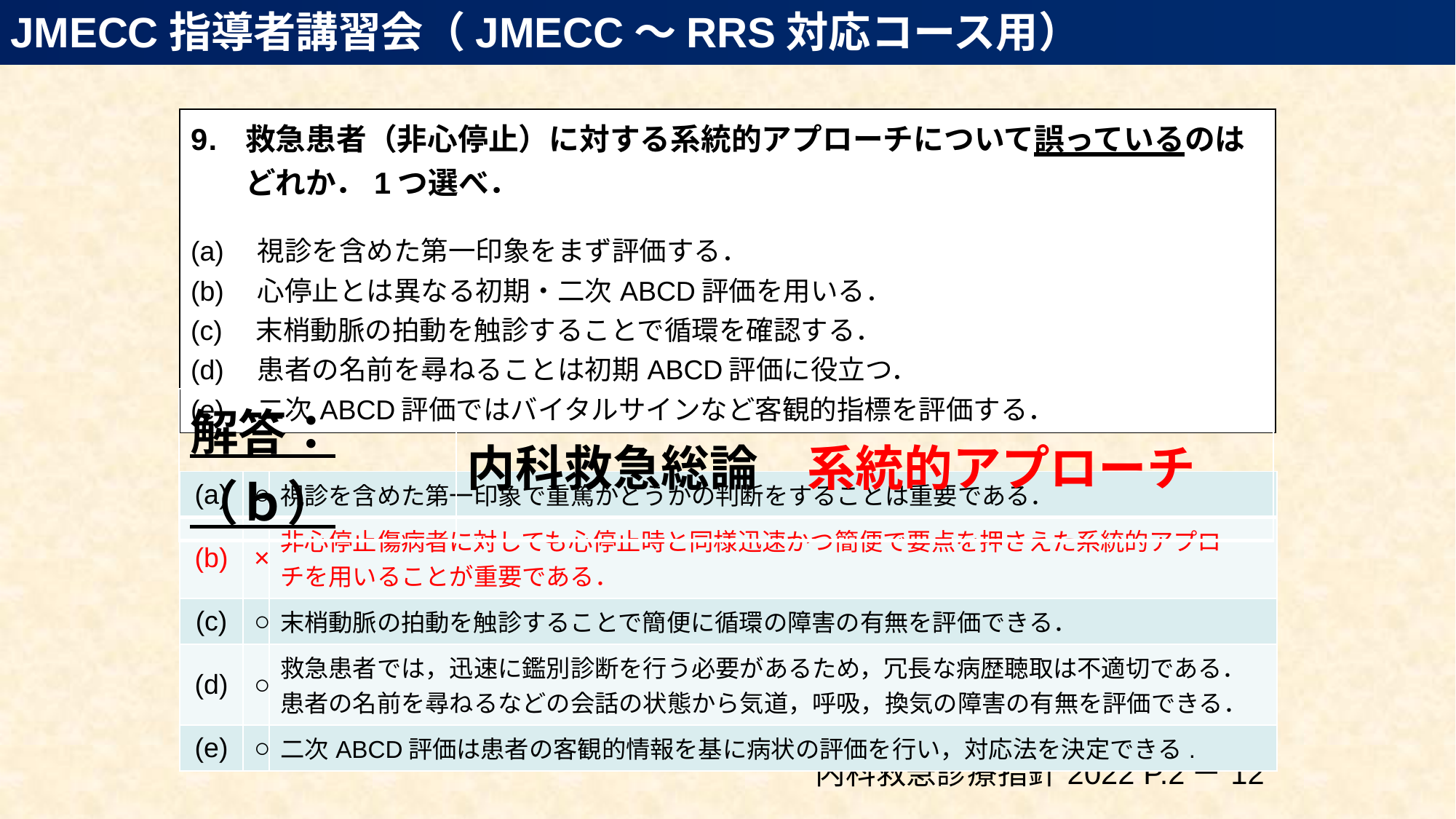

JMECC指導者講習会（JMECC～RRS対応コース用）
| 救急患者（非心停止）に対する系統的アプローチについて誤っているのはどれか．1つ選べ． (a)　視診を含めた第一印象をまず評価する． (b)　心停止とは異なる初期・二次ABCD評価を用いる． (c)　末梢動脈の拍動を触診することで循環を確認する． (d)　患者の名前を尋ねることは初期ABCD評価に役立つ． (e)　二次ABCD評価ではバイタルサインなど客観的指標を評価する． |
| --- |
| 解答：（ｂ） | 内科救急総論　系統的アプローチ |
| --- | --- |
| (a) | ○ | 視診を含めた第一印象で重篤かどうかの判断をすることは重要である． |
| --- | --- | --- |
| (b) | × | 非心停止傷病者に対しても心停止時と同様迅速かつ簡便で要点を押さえた系統的アプローチを用いることが重要である． |
| (c) | ○ | 末梢動脈の拍動を触診することで簡便に循環の障害の有無を評価できる． |
| (d) | ○ | 救急患者では，迅速に鑑別診断を行う必要があるため，冗長な病歴聴取は不適切である． 患者の名前を尋ねるなどの会話の状態から気道，呼吸，換気の障害の有無を評価できる． |
| (e) | ○ | 二次ABCD評価は患者の客観的情報を基に病状の評価を行い，対応法を決定できる. |
| 内科救急診療指針2022 P.2－12 |
| --- |